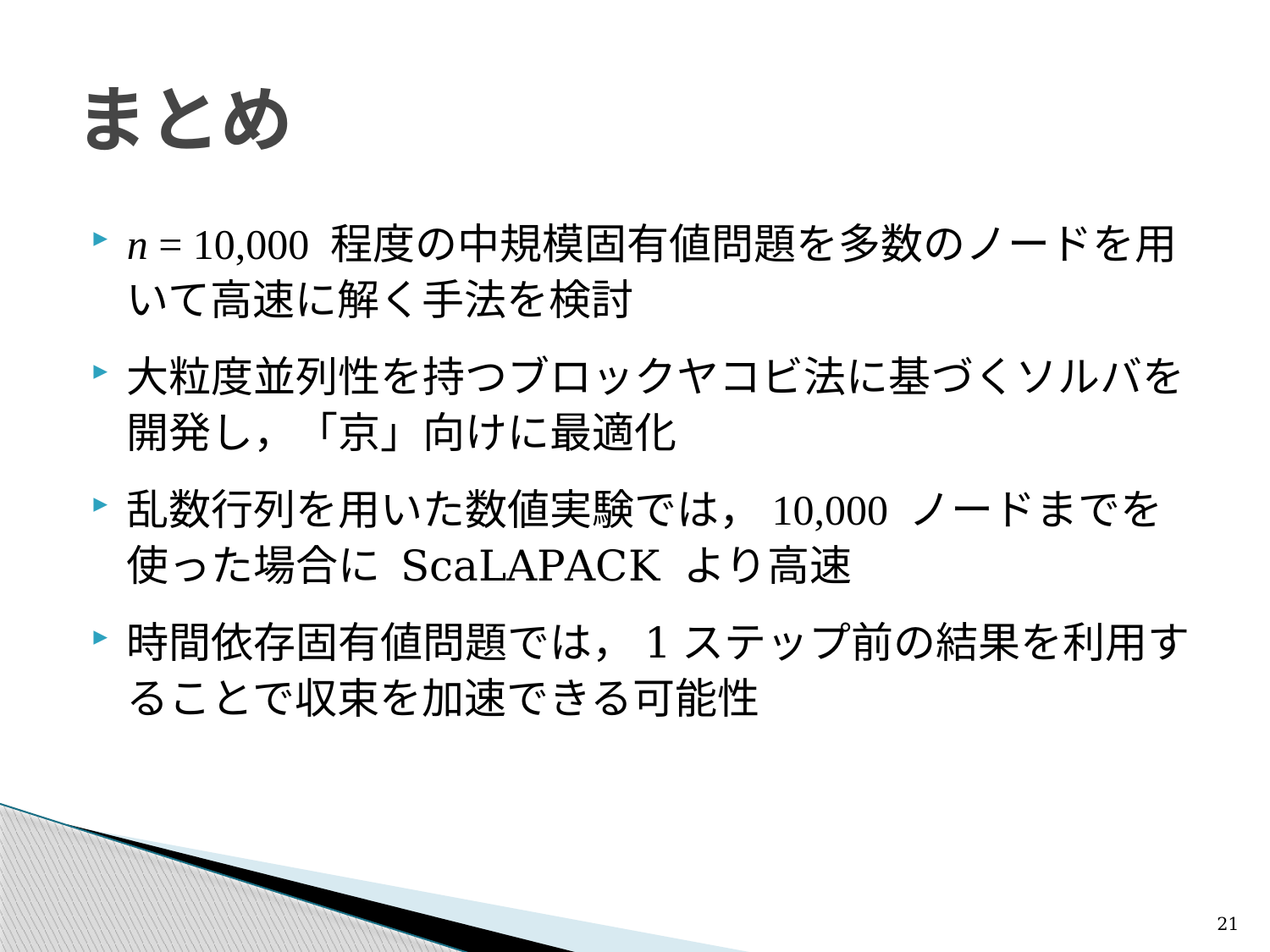

# まとめ
n = 10,000 程度の中規模固有値問題を多数のノードを用いて高速に解く手法を検討
大粒度並列性を持つブロックヤコビ法に基づくソルバを開発し，「京」向けに最適化
乱数行列を用いた数値実験では，10,000 ノードまでを使った場合に ScaLAPACK より高速
時間依存固有値問題では，1ステップ前の結果を利用することで収束を加速できる可能性

21